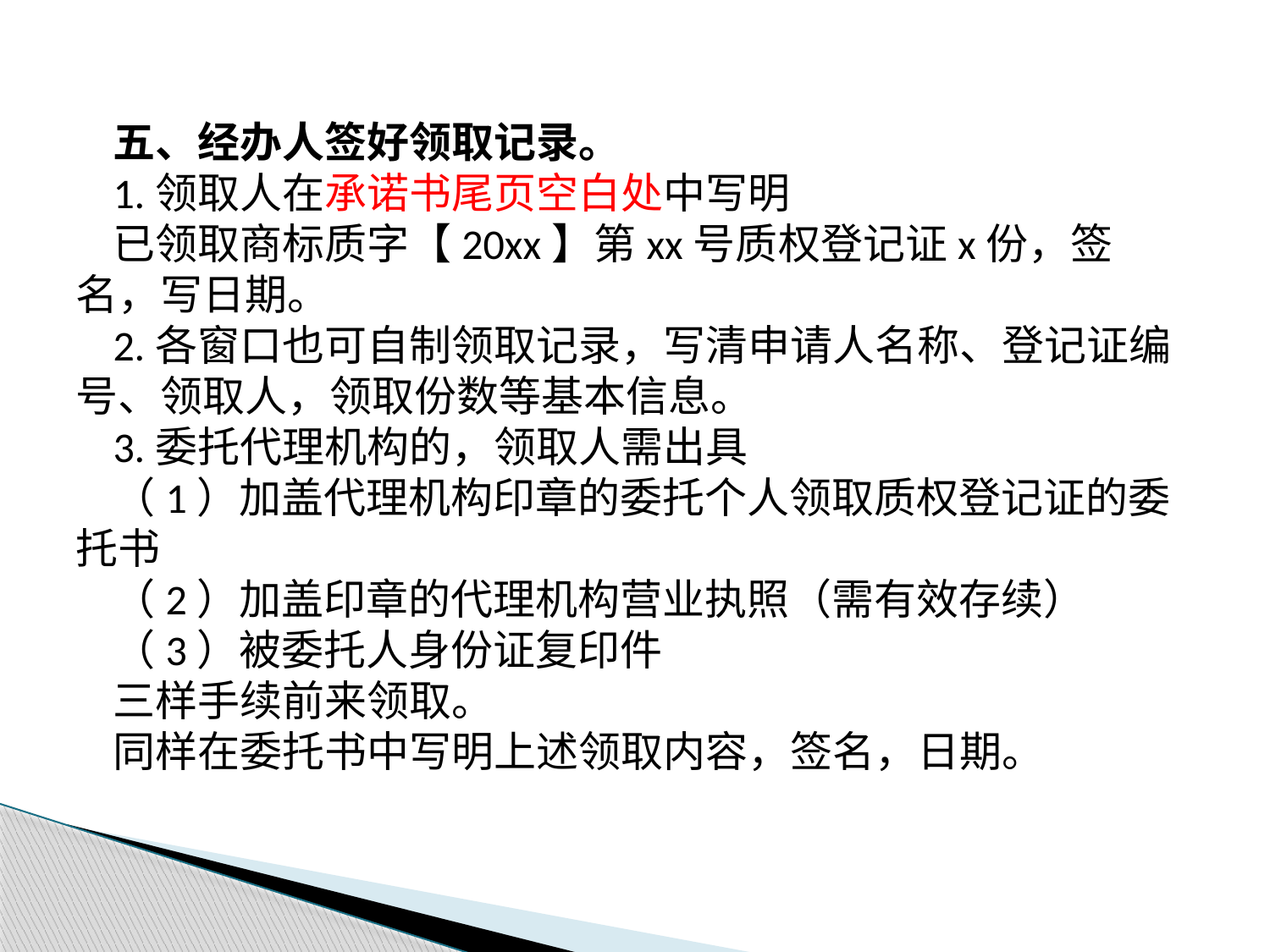

五、经办人签好领取记录。
1.领取人在承诺书尾页空白处中写明
已领取商标质字【20xx】第xx号质权登记证x份，签名，写日期。
2.各窗口也可自制领取记录，写清申请人名称、登记证编号、领取人，领取份数等基本信息。
3.委托代理机构的，领取人需出具
（1）加盖代理机构印章的委托个人领取质权登记证的委托书
（2）加盖印章的代理机构营业执照（需有效存续）
（3）被委托人身份证复印件
三样手续前来领取。
同样在委托书中写明上述领取内容，签名，日期。